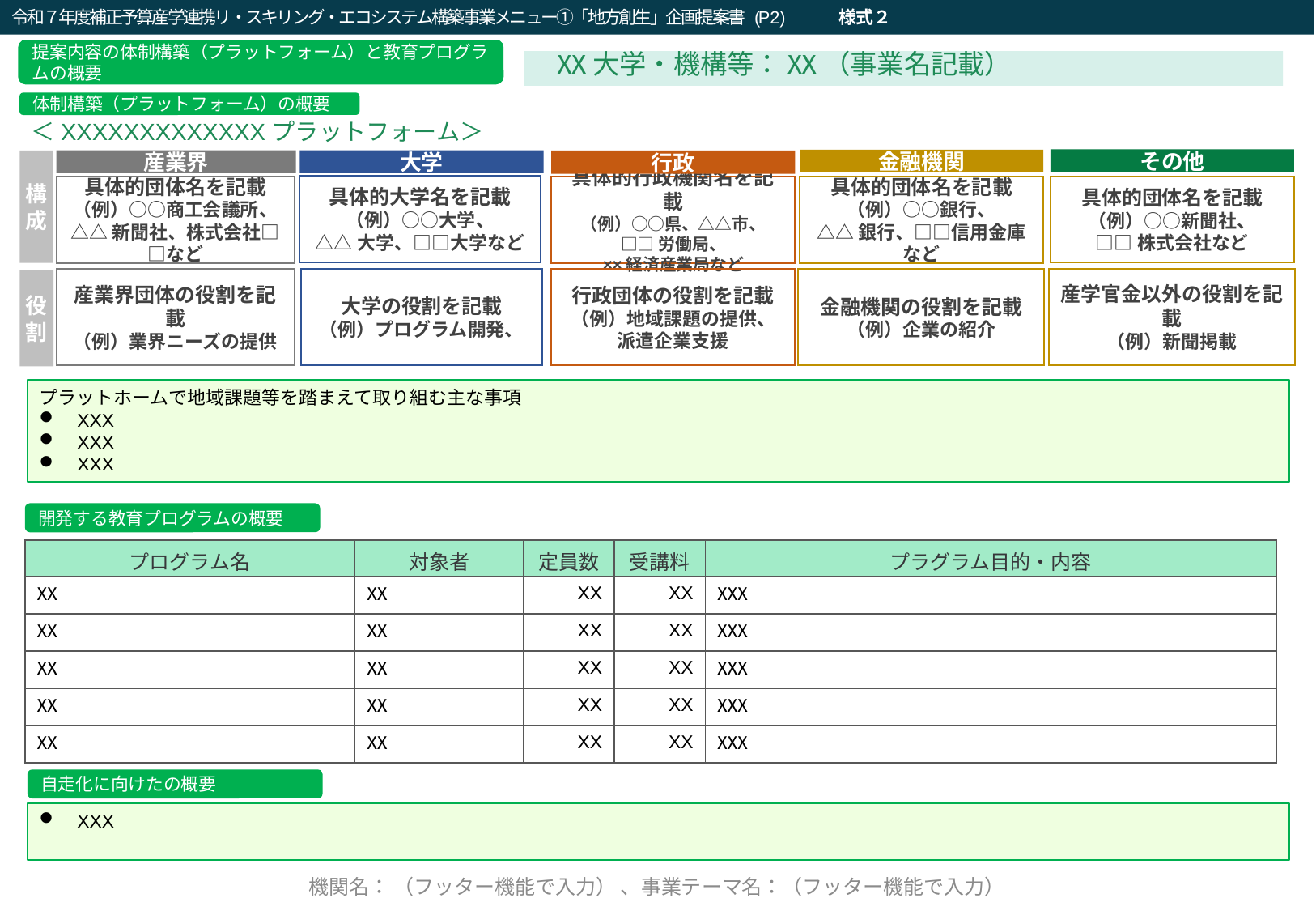

令和７年度補正予算産学連携リ・スキリング・エコシステム構築事業メニュー①「地方創生」企画提案書 (P2)　　　様式２
令和２年度「就職・転職支援のための大学リカレント教育推進事業（就職・転職支援のためのリカレント教育プログラムの開発・実施）」企画提案書（a：求職支援）(P2)
提案内容の体制構築（プラットフォーム）と教育プログラムの概要
　XX大学・機構等：XX（事業名記載）
体制構築（プラットフォーム）の概要
＜XXXXXXXXXXXXXプラットフォーム＞
その他
金融機関
産業界
大学
行政
具体的大学名を記載
（例）○○大学、
△△大学、□□大学など
具体的団体名を記載
（例）○○新聞社、
□□株式会社など
具体的団体名を記載
（例）○○商工会議所、
△△新聞社、株式会社□□など
具体的行政機関名を記載
（例）○○県、△△市、
□□労働局、
××経済産業局など
具体的団体名を記載
（例）○○銀行、
△△銀行、□□信用金庫など
構成
大学の役割を記載
（例）プログラム開発、
産学官金以外の役割を記載
（例）新聞掲載
産業界団体の役割を記載
（例）業界ニーズの提供
金融機関の役割を記載
（例）企業の紹介
行政団体の役割を記載
（例）地域課題の提供、派遣企業支援
役割
プラットホームで地域課題等を踏まえて取り組む主な事項
XXX
XXX
XXX
開発する教育プログラムの概要
| プログラム名 | 対象者 | 定員数 | 受講料 | プラグラム目的・内容 |
| --- | --- | --- | --- | --- |
| XX | XX | XX | XX | XXX |
| XX | XX | XX | XX | XXX |
| XX | XX | XX | XX | XXX |
| XX | XX | XX | XX | XXX |
| XX | XX | XX | XX | XXX |
←フッターを以後のページ全てに必ず記入
自走化に向けたの概要
XXX
機関名： （フッター機能で入力） 、事業テーマ名：（フッター機能で入力）